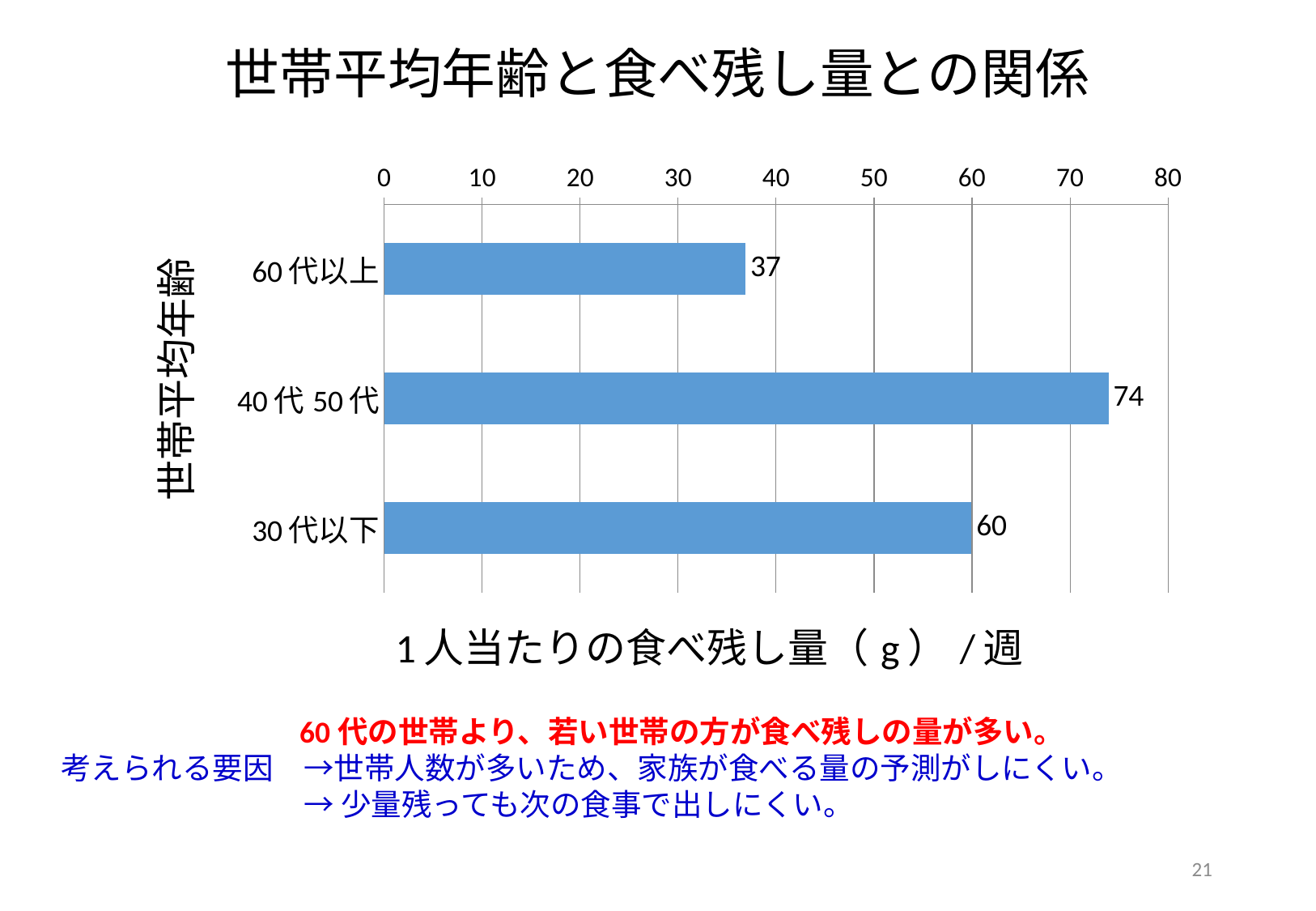

# 世帯平均年齢と食べ残し量との関係

### Chart

| Category | 平均 |
|---|---|
| 60代以上 | 36.888888888888886 |
| 40代50代 | 73.93750000000009 |
| 30代以下 | 59.949367088607524 |
60代の世帯より、若い世帯の方が食べ残しの量が多い。
考えられる要因	→世帯人数が多いため、家族が食べる量の予測がしにくい。
		→少量残っても次の食事で出しにくい。
21